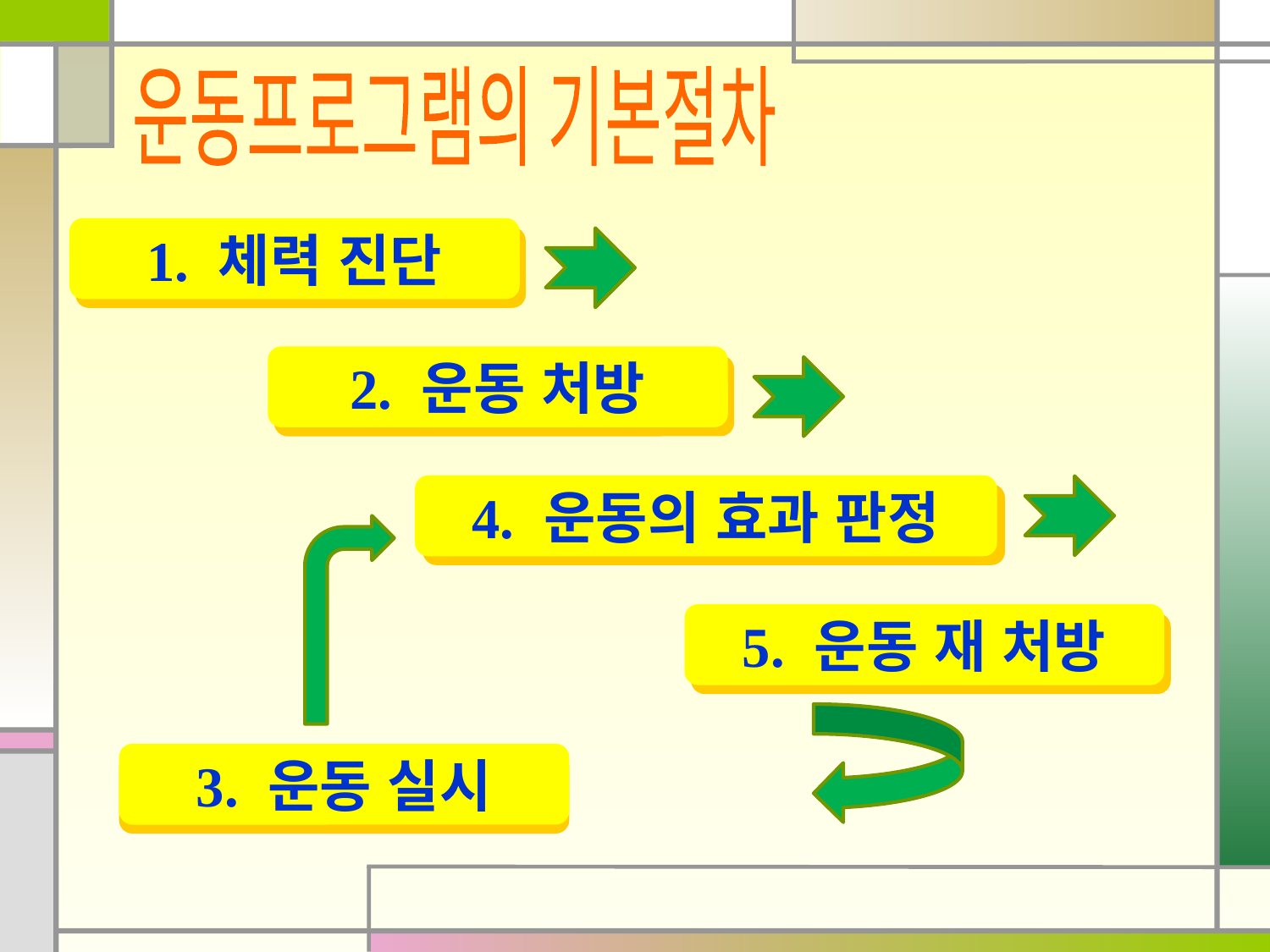

운동프로그램의 기본절차
1. 체력 진단

2. 운동 처방

4. 운동의 효과 판정

5. 운동 재 처방

3. 운동 실시